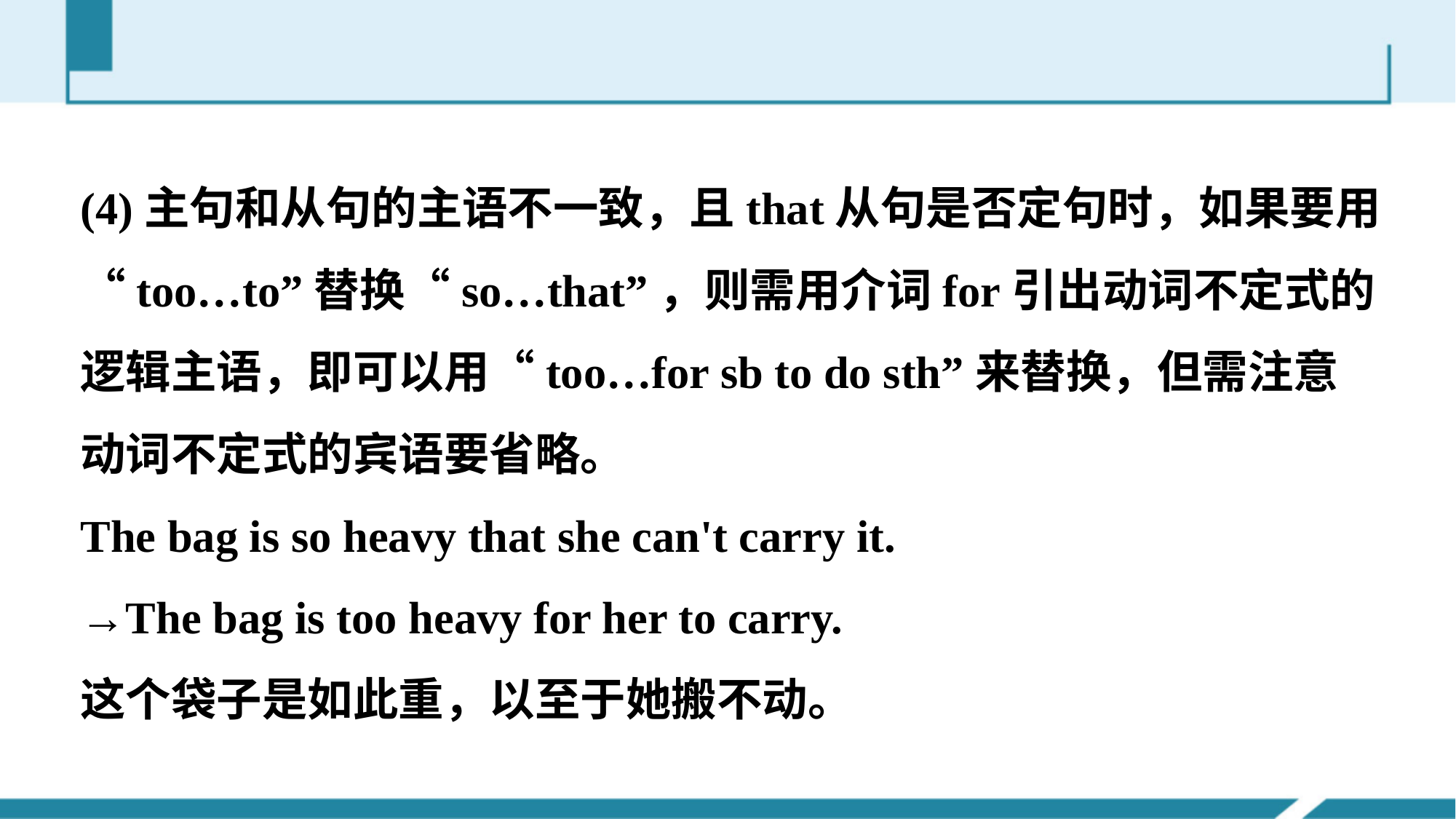

(4)主句和从句的主语不一致，且that从句是否定句时，如果要用“too…to”替换“so…that”，则需用介词for引出动词不定式的逻辑主语，即可以用“too…for sb to do sth”来替换，但需注意动词不定式的宾语要省略。
The bag is so heavy that she can't carry it.
→The bag is too heavy for her to carry.
这个袋子是如此重，以至于她搬不动。